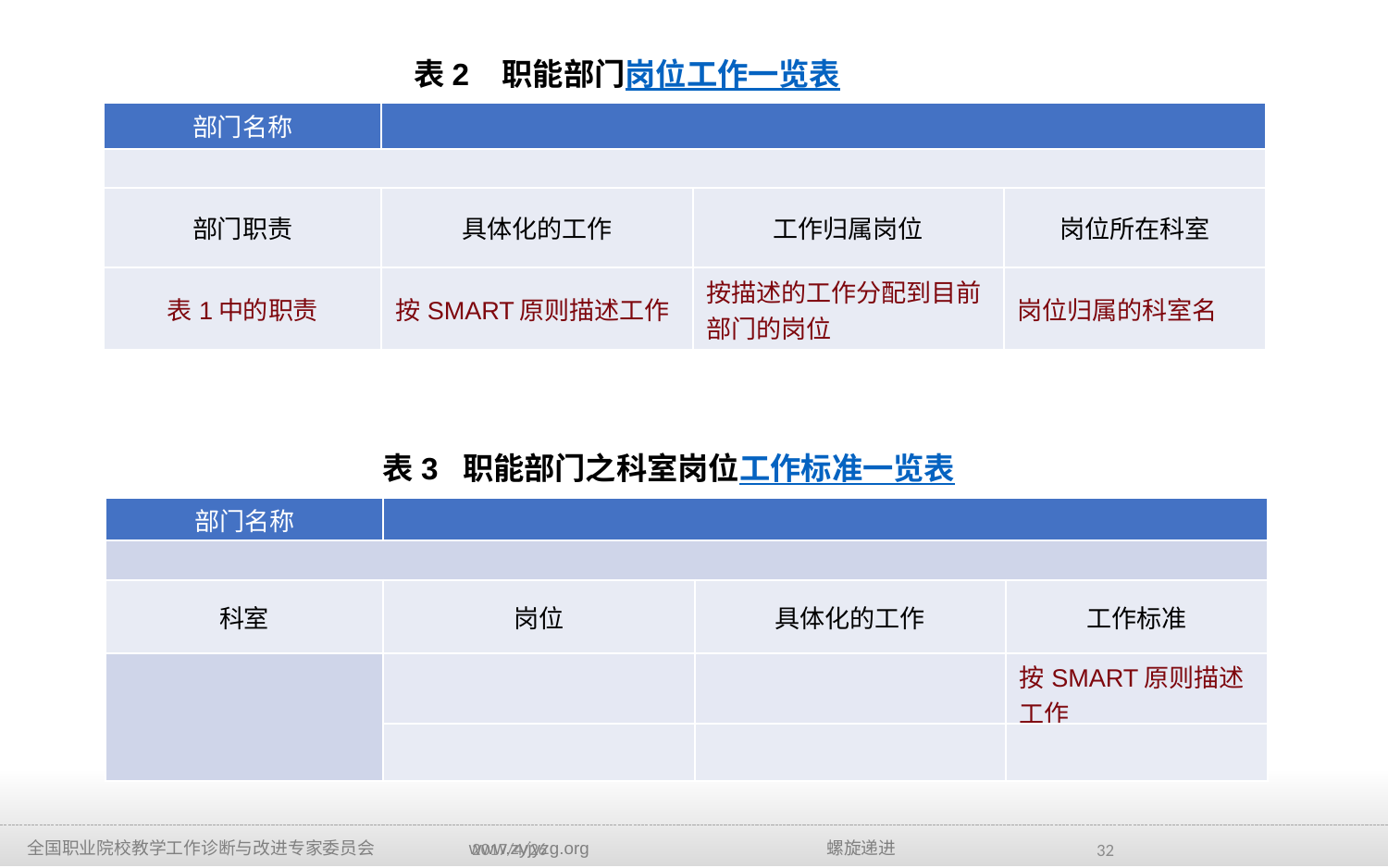

表2   职能部门岗位工作一览表

| 部门名称 |  |  |  |
| --- | --- | --- | --- |
|  |  |  |  |
| 部门职责 | 具体化的工作 | 工作归属岗位 | 岗位所在科室 |
| 表1中的职责 | 按SMART原则描述工作 | 按描述的工作分配到目前部门的岗位 | 岗位归属的科室名 |
表3  职能部门之科室岗位工作标准一览表
| 部门名称 |  |  |  |
| --- | --- | --- | --- |
|  |  |  |  |
| 科室 | 岗位 | 具体化的工作 | 工作标准 |
|  |  |  | 按SMART原则描述工作 |
|  |  |  |  |